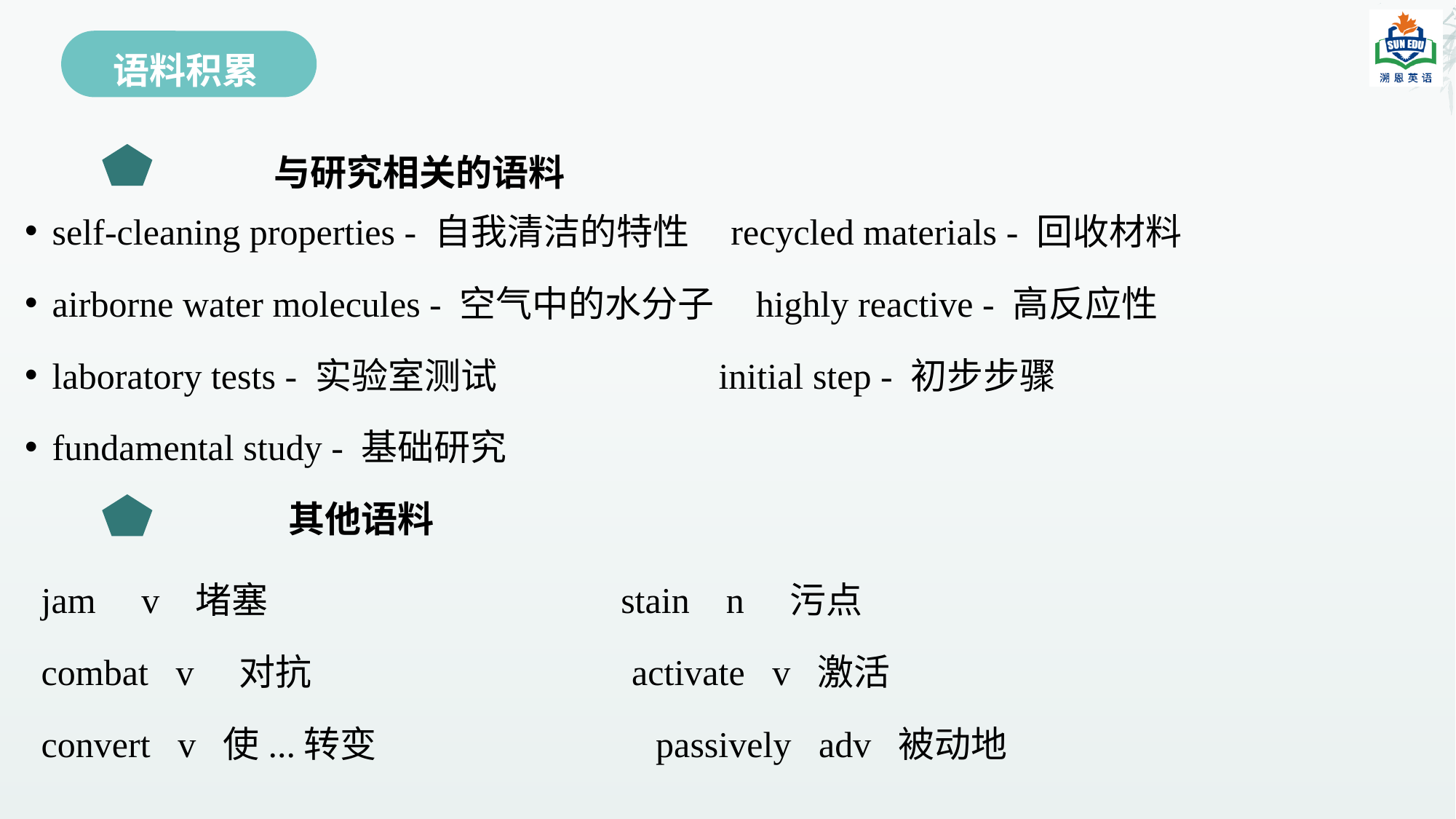

语料积累
#

 与研究相关的语料
self-cleaning properties - 自我清洁的特性    recycled materials - 回收材料
airborne water molecules - 空气中的水分子    highly reactive - 高反应性
laboratory tests - 实验室测试                          initial step - 初步步骤
fundamental study - 基础研究

 其他语料

jam     v   堵塞                                          stain    n    污点
combat   v    对抗                                      activate   v  激活
convert   v  使...转变                                 passively   adv  被动地